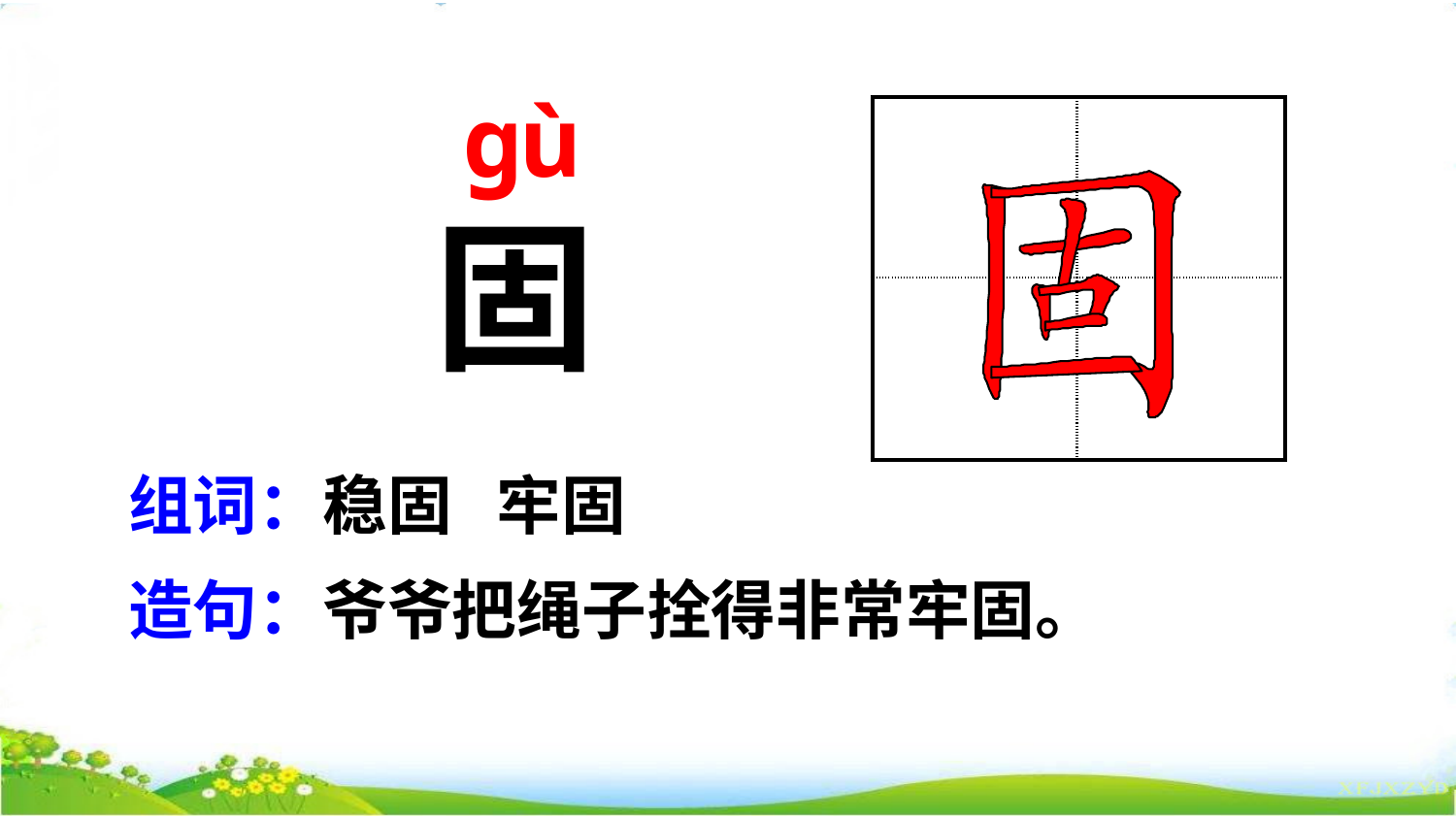

ɡù
|  |  |
| --- | --- |
|  |  |

固

组词：稳固   牢固
造句：爷爷把绳子拴得非常牢固。